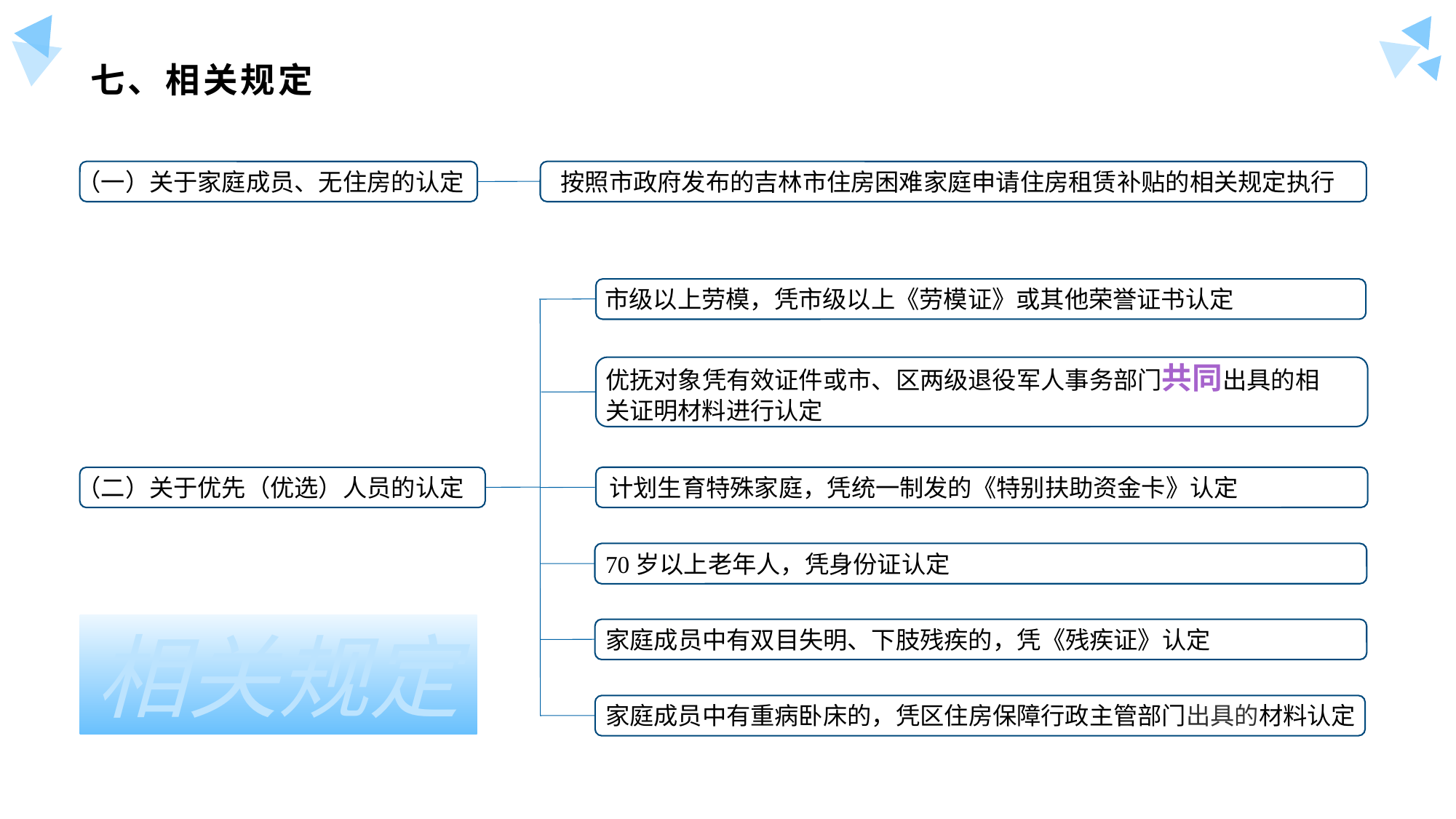

# 七、相关规定
（一）关于家庭成员、无住房的认定

按照市政府发布的吉林市住房困难家庭申请住房租赁补贴的相关规定执行

市级以上劳模，凭市级以上《劳模证》或其他荣誉证书认定

优抚对象凭有效证件或市、区两级退役军人事务部门共同出具的相关证明材料进行认定

（二）关于优先（优选）人员的认定

计划生育特殊家庭，凭统一制发的《特别扶助资金卡》认定

70岁以上老年人，凭身份证认定

相关规定

家庭成员中有双目失明、下肢残疾的，凭《残疾证》认定
家庭成员中有重病卧床的，凭区住房保障行政主管部门出具的材料认定